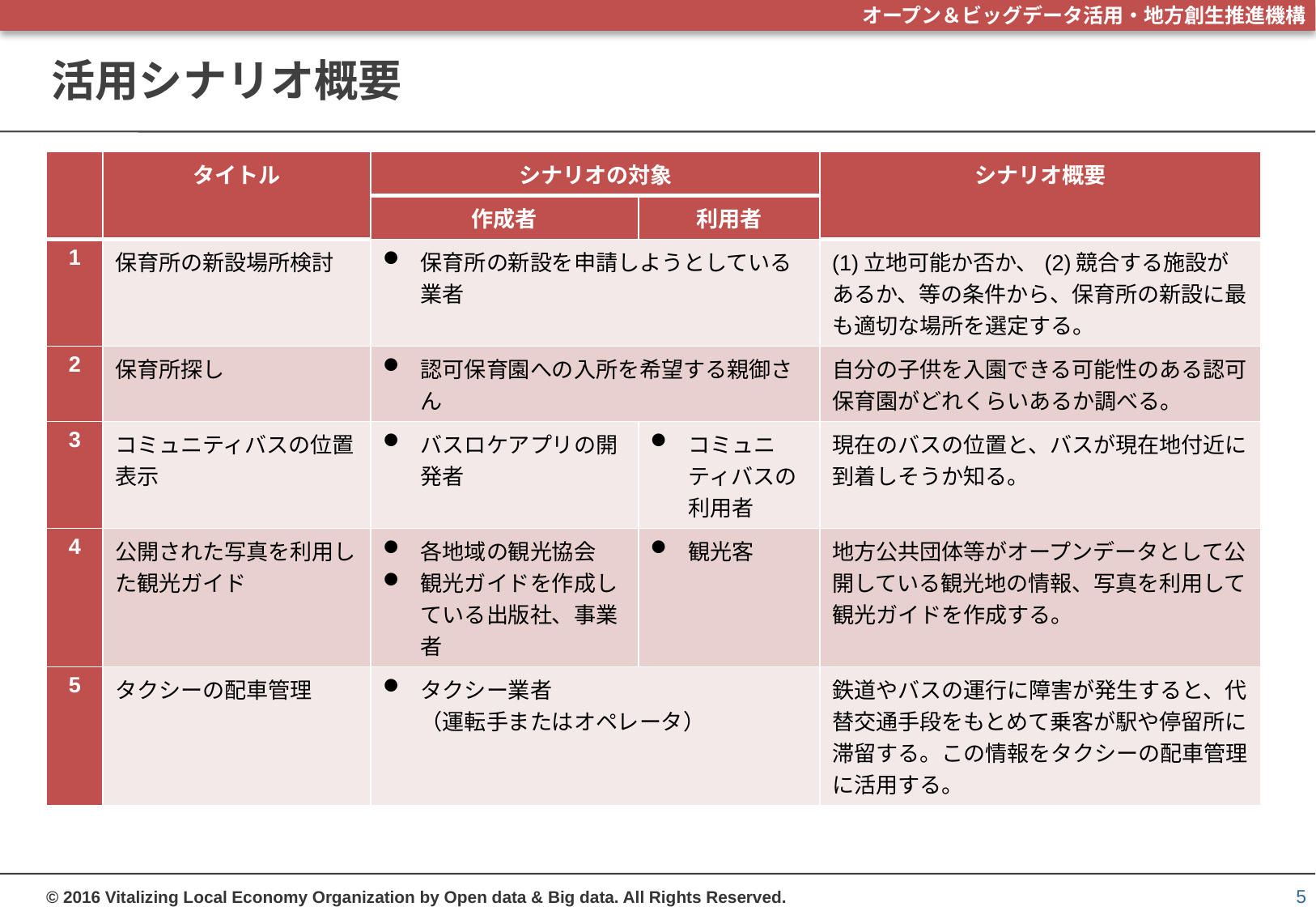

# 活用シナリオ概要
|  | タイトル | シナリオの対象 |  | シナリオ概要 |
| --- | --- | --- | --- | --- |
|  |  | 作成者 | 利用者 |  |
| 1 | 保育所の新設場所検討 | 保育所の新設を申請しようとしている業者 |  | (1)立地可能か否か、(2)競合する施設があるか、等の条件から、保育所の新設に最も適切な場所を選定する。 |
| 2 | 保育所探し | 認可保育園への入所を希望する親御さん |  | 自分の子供を入園できる可能性のある認可保育園がどれくらいあるか調べる。 |
| 3 | コミュニティバスの位置表示 | バスロケアプリの開発者 | コミュニティバスの利用者 | 現在のバスの位置と、バスが現在地付近に到着しそうか知る。 |
| 4 | 公開された写真を利用した観光ガイド | 各地域の観光協会 観光ガイドを作成している出版社、事業者 | 観光客 | 地方公共団体等がオープンデータとして公開している観光地の情報、写真を利用して観光ガイドを作成する。 |
| 5 | タクシーの配車管理 | タクシー業者 （運転手またはオペレータ） |  | 鉄道やバスの運行に障害が発生すると、代替交通手段をもとめて乗客が駅や停留所に滞留する。この情報をタクシーの配車管理に活用する。 |
5